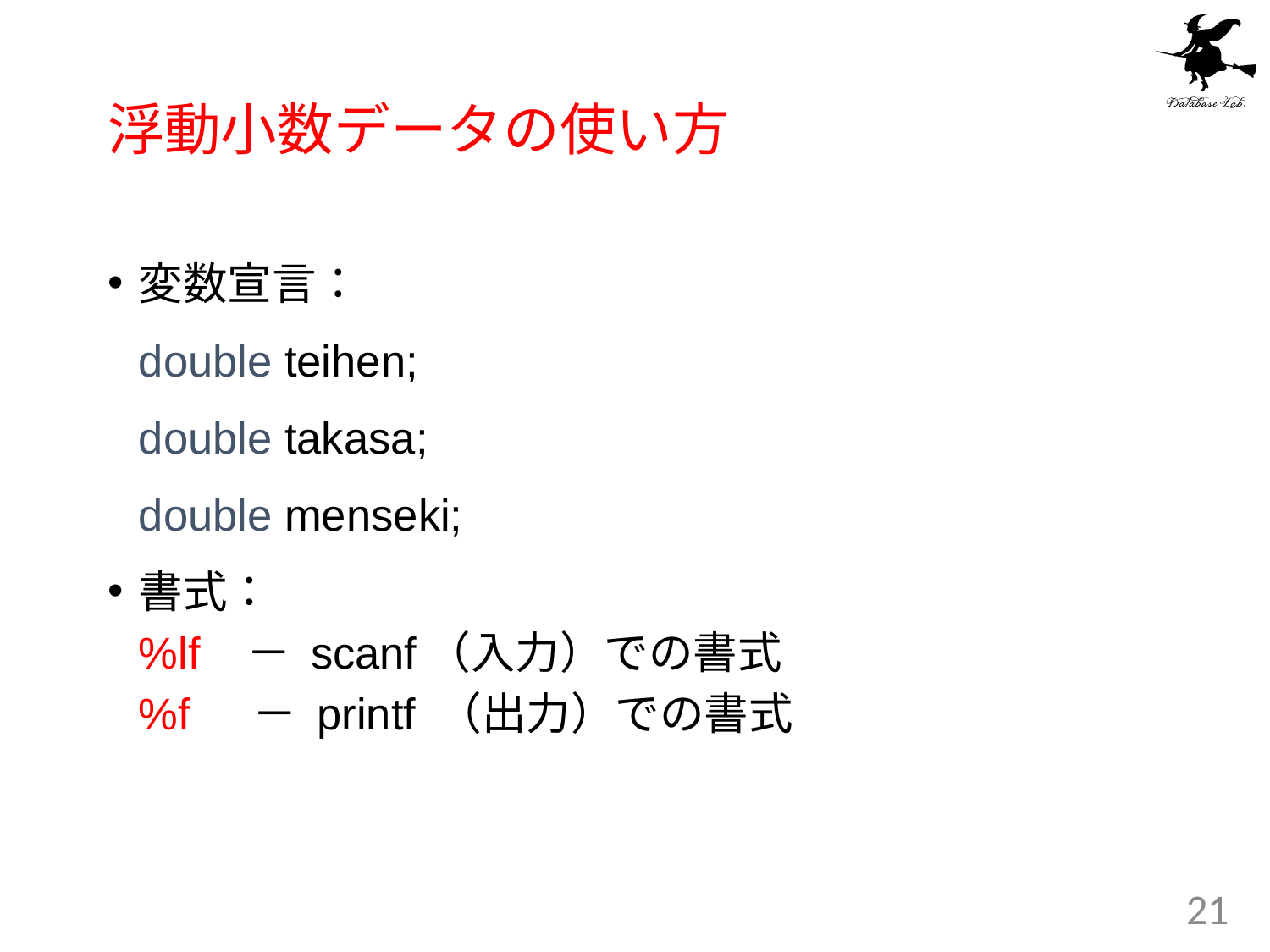

# 浮動小数データの使い方

変数宣言：
   	double teihen;
		double takasa;
		double menseki;
書式：
	%lf   － scanf（入力）での書式
	%f 	－ printf （出力）での書式

21